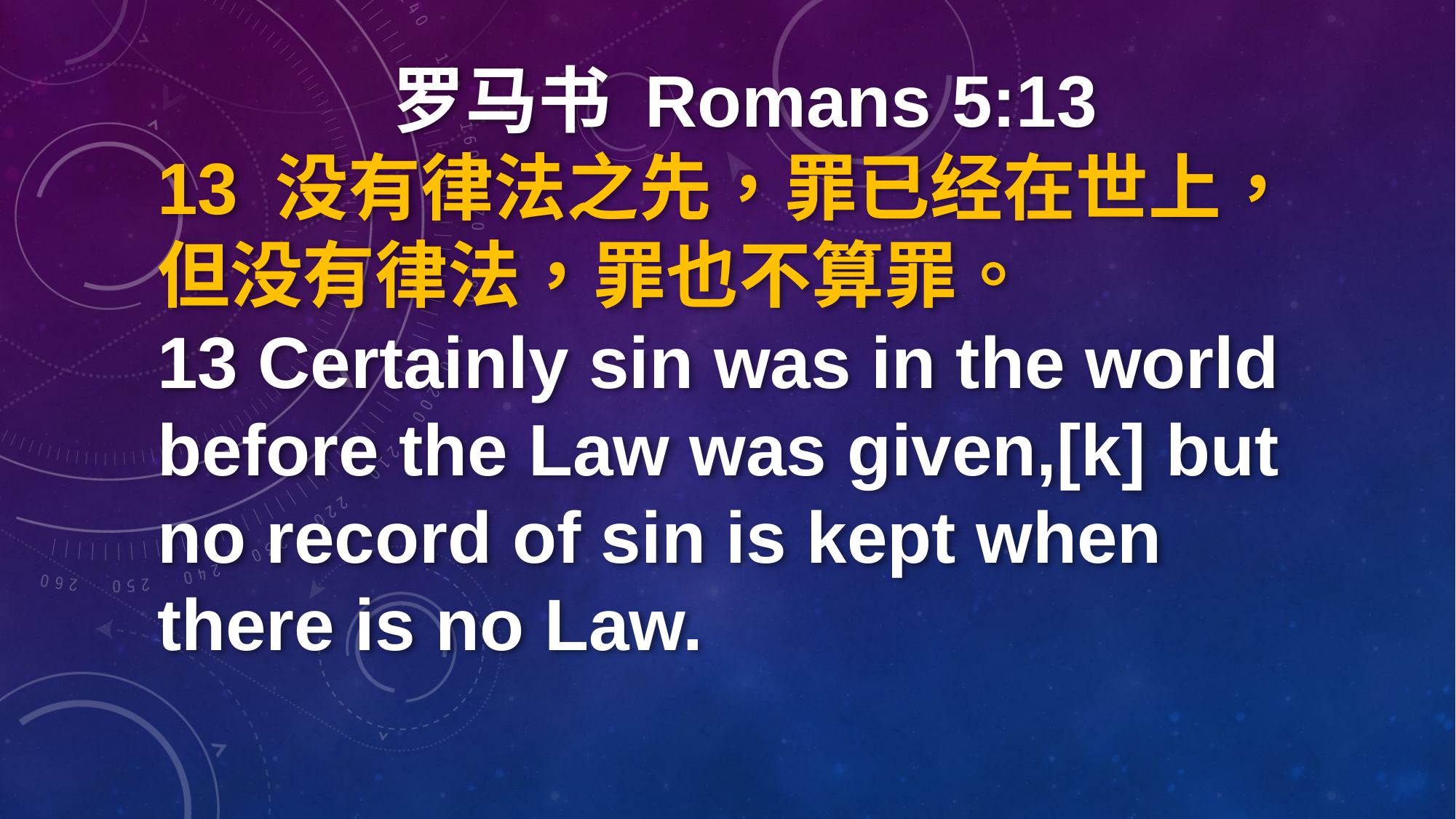

罗马书 Romans 5:13
13 没有律法之先，罪已经在世上，但没有律法，罪也不算罪。
13 Certainly sin was in the world before the Law was given,[k] but no record of sin is kept when there is no Law.